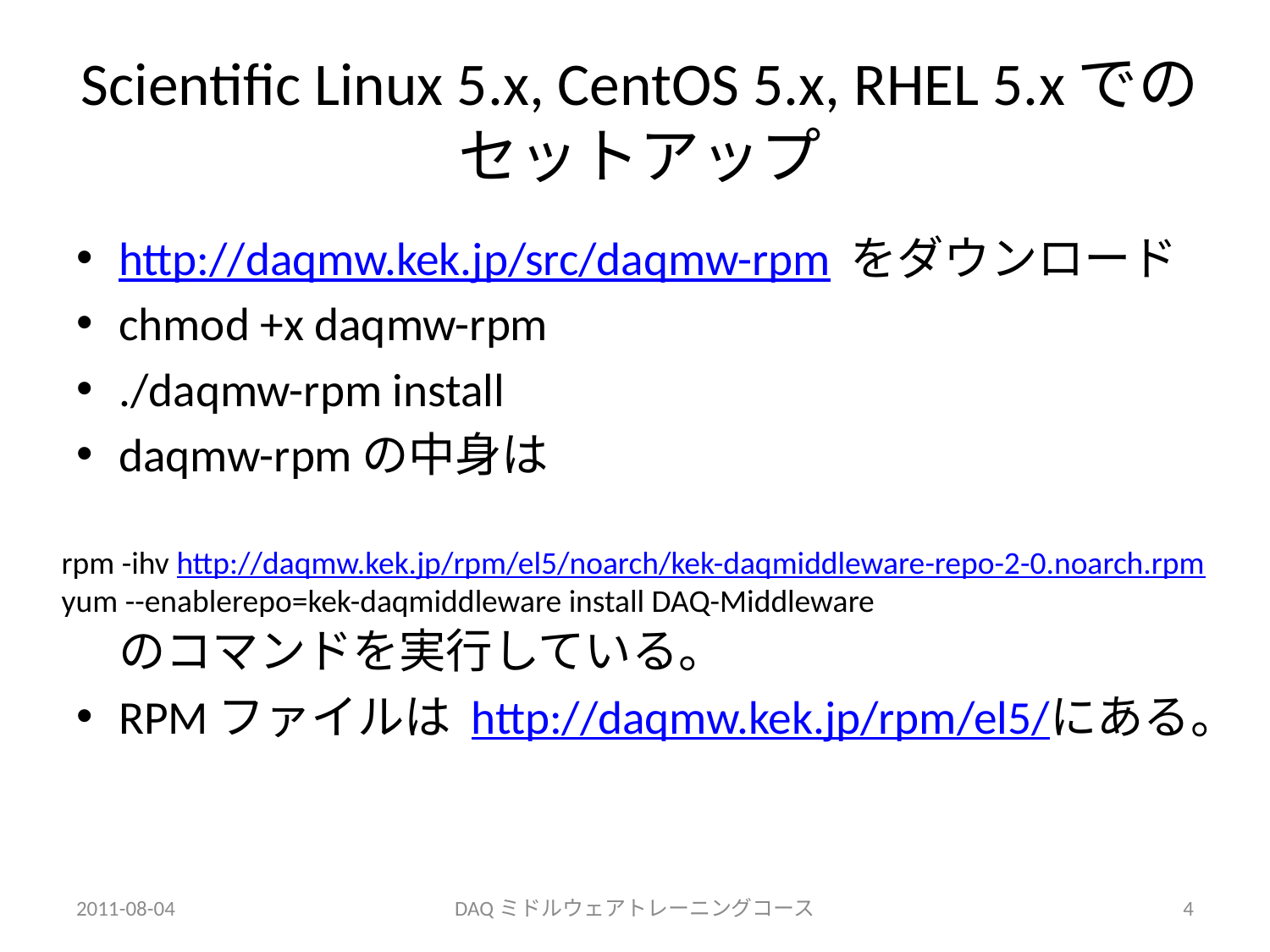

# Scientific Linux 5.x, CentOS 5.x, RHEL 5.xでのセットアップ
http://daqmw.kek.jp/src/daqmw-rpm をダウンロード
chmod +x daqmw-rpm
./daqmw-rpm install
daqmw-rpmの中身は

	のコマンドを実行している。
RPMファイルは http://daqmw.kek.jp/rpm/el5/にある。

rpm -ihv http://daqmw.kek.jp/rpm/el5/noarch/kek-daqmiddleware-repo-2-0.noarch.rpm
yum --enablerepo=kek-daqmiddleware install DAQ-Middleware
2011-08-04
DAQミドルウェアトレーニングコース
4